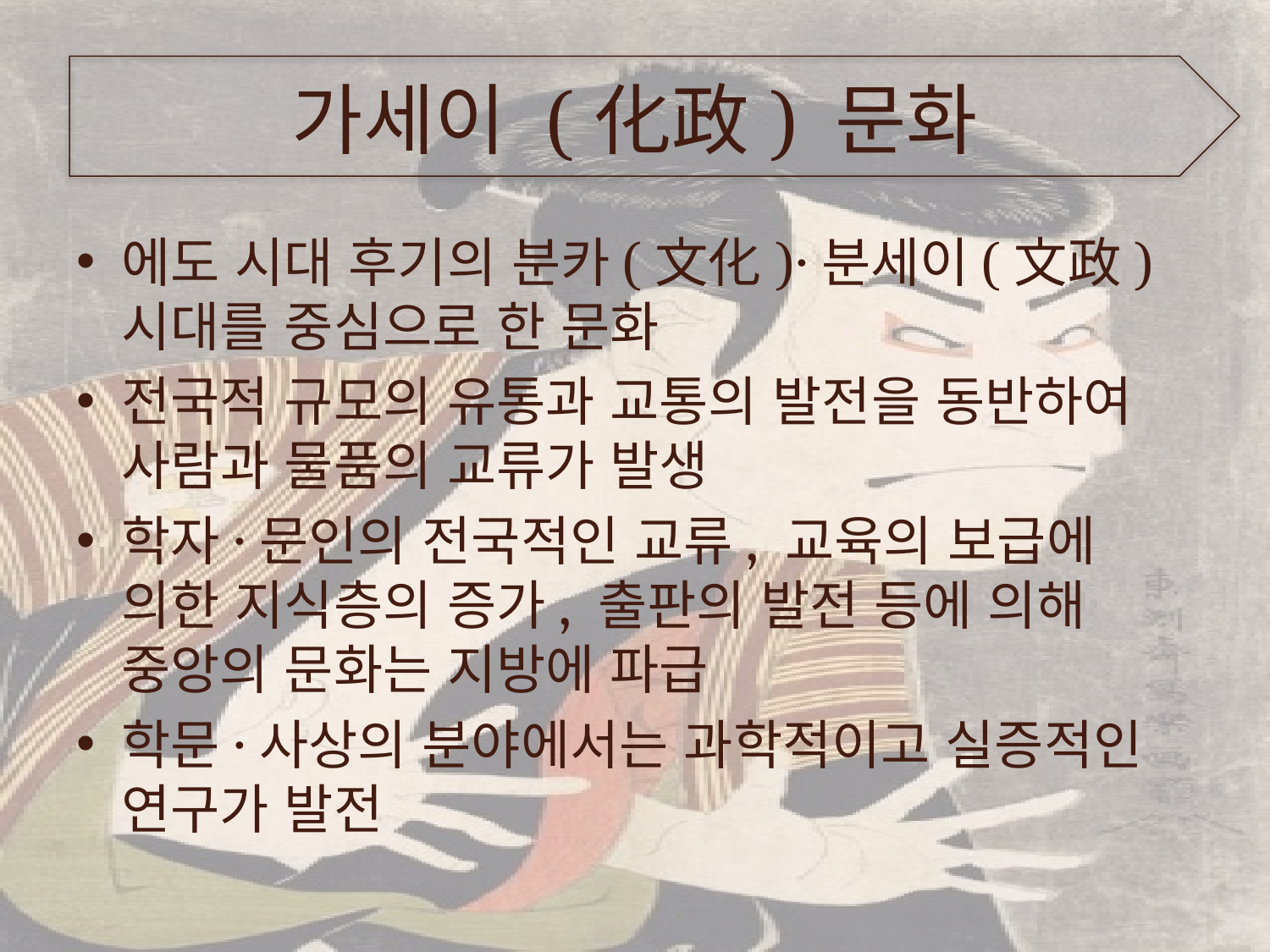

# 가세이 (化政) 문화

에도 시대 후기의 분카(文化)·분세이(文政) 시대를 중심으로 한 문화
전국적 규모의 유통과 교통의 발전을 동반하여 사람과 물품의 교류가 발생
학자·문인의 전국적인 교류, 교육의 보급에 의한 지식층의 증가, 출판의 발전 등에 의해 중앙의 문화는 지방에 파급
학문·사상의 분야에서는 과학적이고 실증적인 연구가 발전